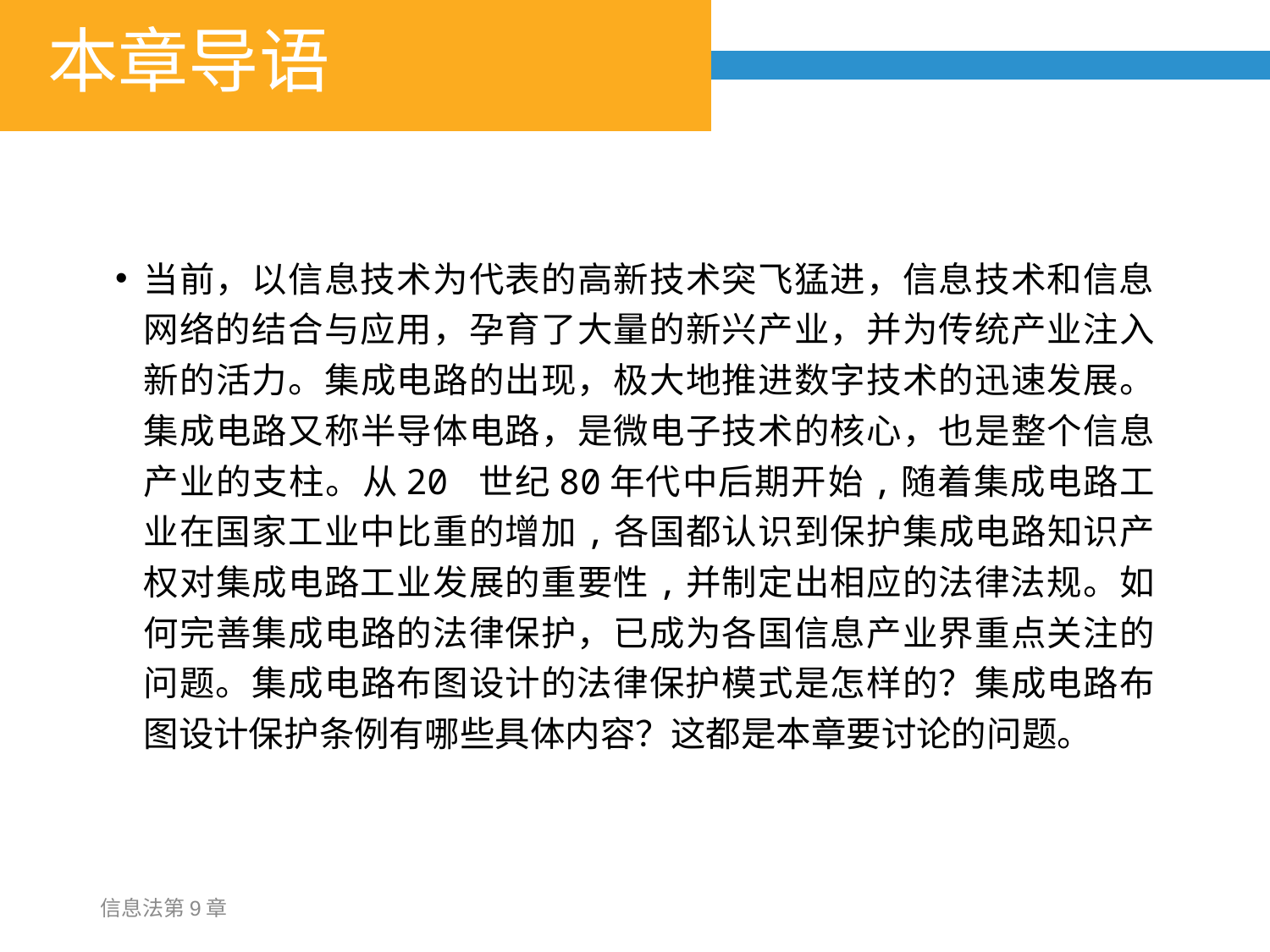

# 本章导语
当前，以信息技术为代表的高新技术突飞猛进，信息技术和信息网络的结合与应用，孕育了大量的新兴产业，并为传统产业注入新的活力。集成电路的出现，极大地推进数字技术的迅速发展。集成电路又称半导体电路，是微电子技术的核心，也是整个信息产业的支柱。从20 世纪80年代中后期开始,随着集成电路工业在国家工业中比重的增加,各国都认识到保护集成电路知识产权对集成电路工业发展的重要性,并制定出相应的法律法规。如何完善集成电路的法律保护，已成为各国信息产业界重点关注的问题。集成电路布图设计的法律保护模式是怎样的？集成电路布图设计保护条例有哪些具体内容？这都是本章要讨论的问题。

信息法第9章